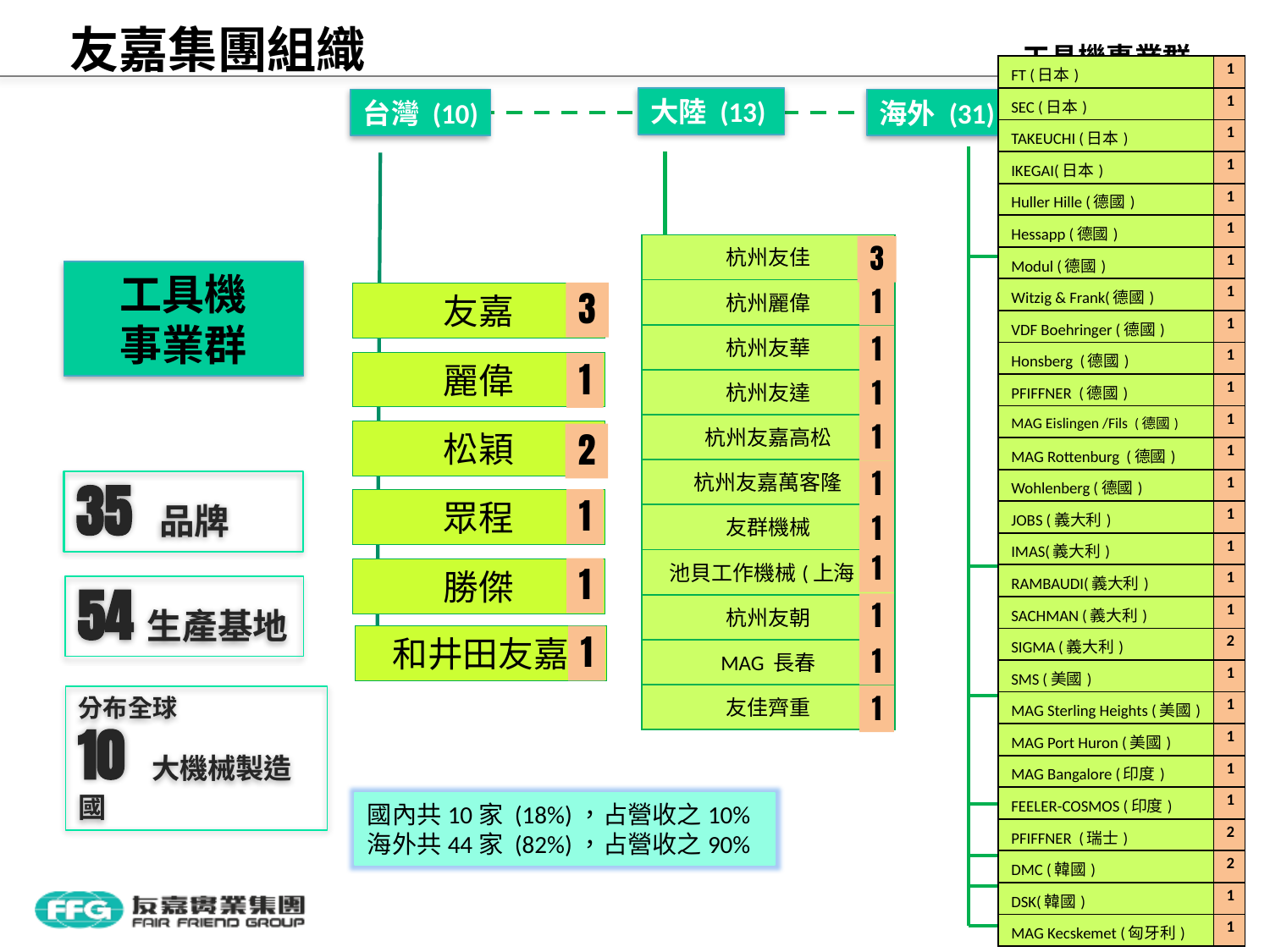

友嘉集團組織
工具機事業群
| FT (日本) | 1 |
| --- | --- |
| SEC (日本) | 1 |
| TAKEUCHI (日本) | 1 |
| IKEGAI(日本) | 1 |
| Huller Hille (德國) | 1 |
| Hessapp (德國) | 1 |
| Modul (德國) | 1 |
| Witzig & Frank(德國) | 1 |
| VDF Boehringer (德國) | 1 |
| Honsberg (德國) | 1 |
| PFIFFNER (德國) | 1 |
| MAG Eislingen /Fils (德國) | 1 |
| MAG Rottenburg (德國) | 1 |
| Wohlenberg (德國) | 1 |
| JOBS (義大利) | 1 |
| IMAS(義大利) | 1 |
| RAMBAUDI(義大利) | 1 |
| SACHMAN (義大利) | 1 |
| SIGMA (義大利) | 2 |
| SMS (美國) | 1 |
| MAG Sterling Heights (美國) | 1 |
| MAG Port Huron (美國) | 1 |
| MAG Bangalore (印度) | 1 |
| FEELER-COSMOS (印度) | 1 |
| PFIFFNER (瑞士) | 2 |
| DMC (韓國) | 2 |
| DSK(韓國) | 1 |
| MAG Kecskemet (匈牙利) | 1 |
大陸 (13)
海外 (31)
台灣 (10)
工具機
事業群
| 杭州友佳 |
| --- |
| 杭州麗偉 |
| 杭州友華 |
| 杭州友達 |
| 杭州友嘉高松 |
| 杭州友嘉萬客隆 |
| 友群機械 |
| 池貝工作機械(上海) |
| 杭州友朝 |
| MAG 長春 |
| 友佳齊重 |
3
1
3
友嘉
1
麗偉
1
1
1
松穎
2
1
35 品牌
1
眾程
1
1
1
勝傑
54生產基地
1
和井田友嘉
1
1
1
分布全球
10 大機械製造國
國內共10家 (18%)，占營收之10%
海外共44家 (82%)，占營收之90%